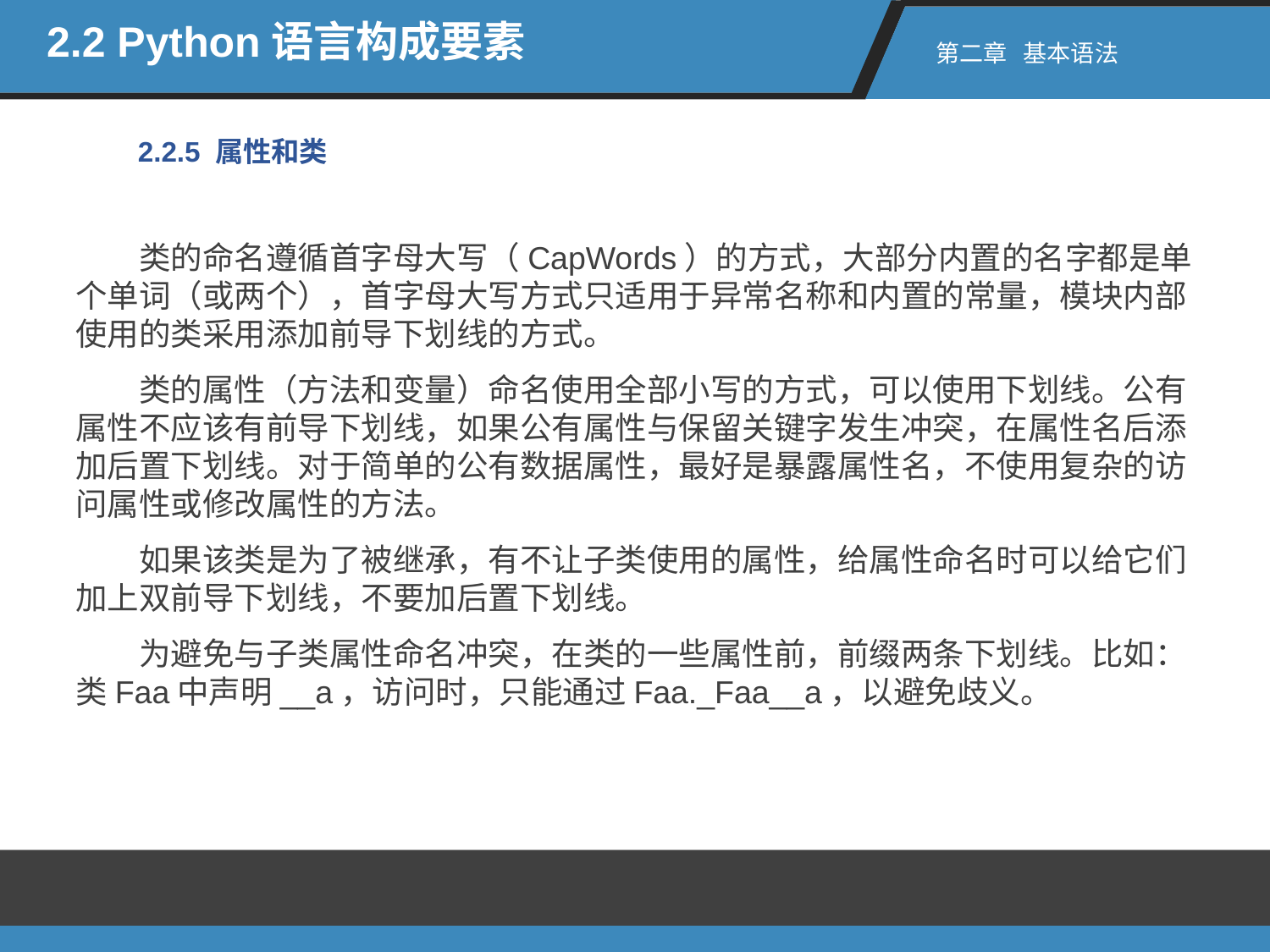

2.2 Python语言构成要素

第二章   基本语法
2.2.5 属性和类
类的命名遵循首字母大写（CapWords）的方式，大部分内置的名字都是单个单词（或两个），首字母大写方式只适用于异常名称和内置的常量，模块内部使用的类采用添加前导下划线的方式。
类的属性（方法和变量）命名使用全部小写的方式，可以使用下划线。公有属性不应该有前导下划线，如果公有属性与保留关键字发生冲突，在属性名后添加后置下划线。对于简单的公有数据属性，最好是暴露属性名，不使用复杂的访问属性或修改属性的方法。
如果该类是为了被继承，有不让子类使用的属性，给属性命名时可以给它们加上双前导下划线，不要加后置下划线。
为避免与子类属性命名冲突，在类的一些属性前，前缀两条下划线。比如：类Faa中声明__a，访问时，只能通过Faa._Faa__a，以避免歧义。